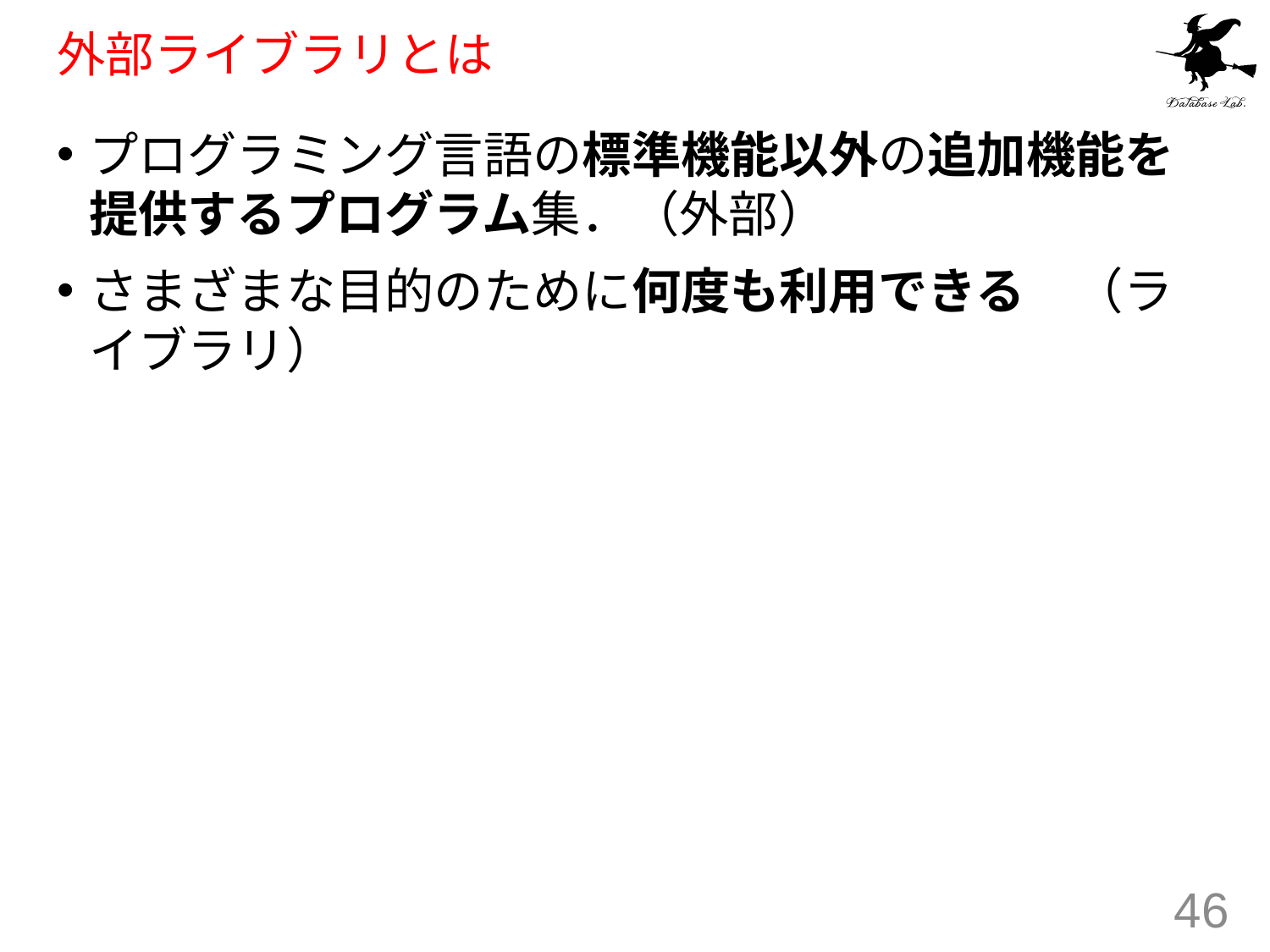

# 外部ライブラリとは
プログラミング言語の標準機能以外の追加機能を提供するプログラム集．（外部）
さまざまな目的のために何度も利用できる　（ライブラリ）
46